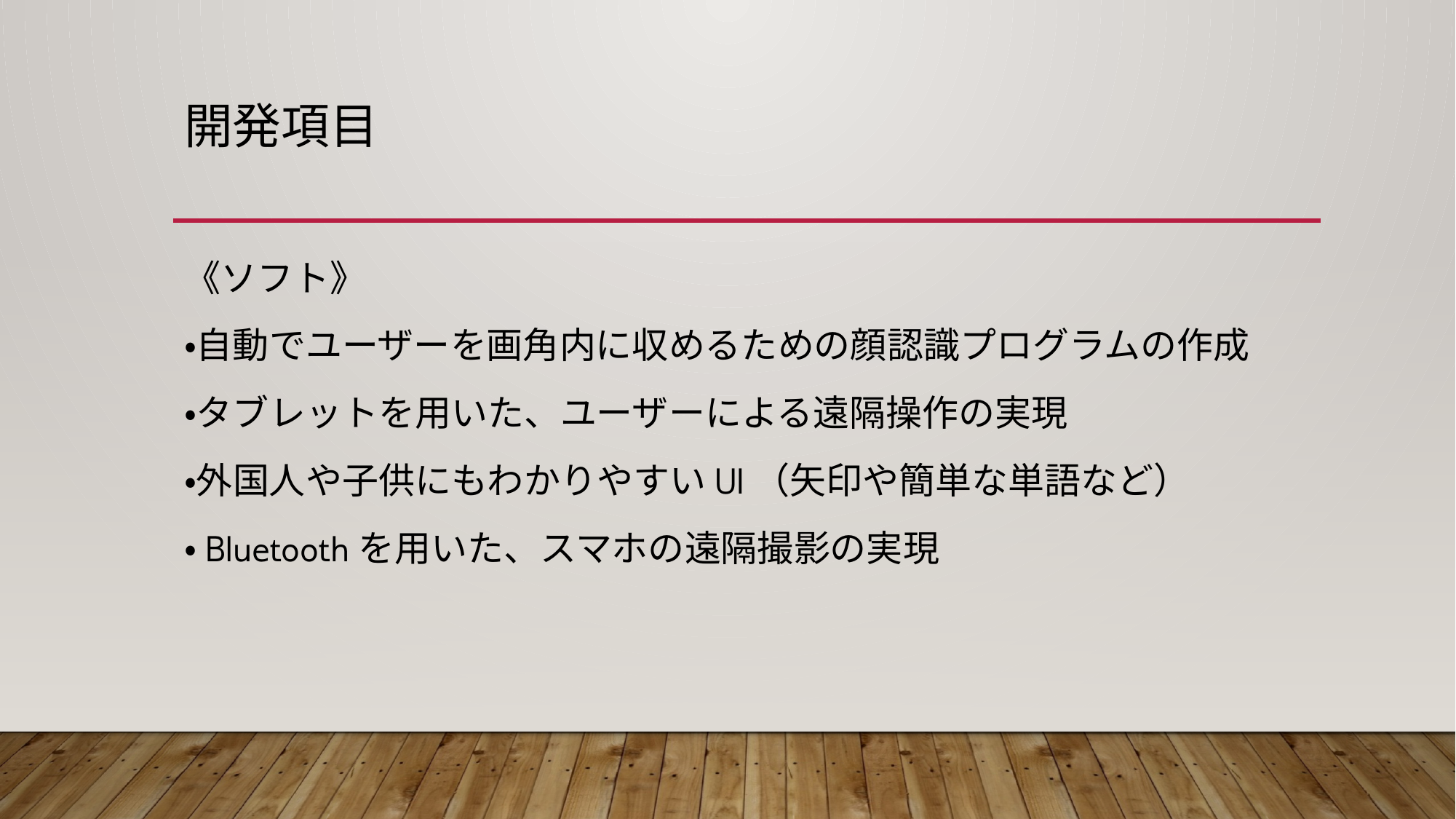

# 開発項目
《ソフト》
・自動でユーザーを画角内に収めるための顔認識プログラムの作成
・タブレットを用いた、ユーザーによる遠隔操作の実現
・外国人や子供にもわかりやすいUI（矢印や簡単な単語など）
・Bluetoothを用いた、スマホの遠隔撮影の実現